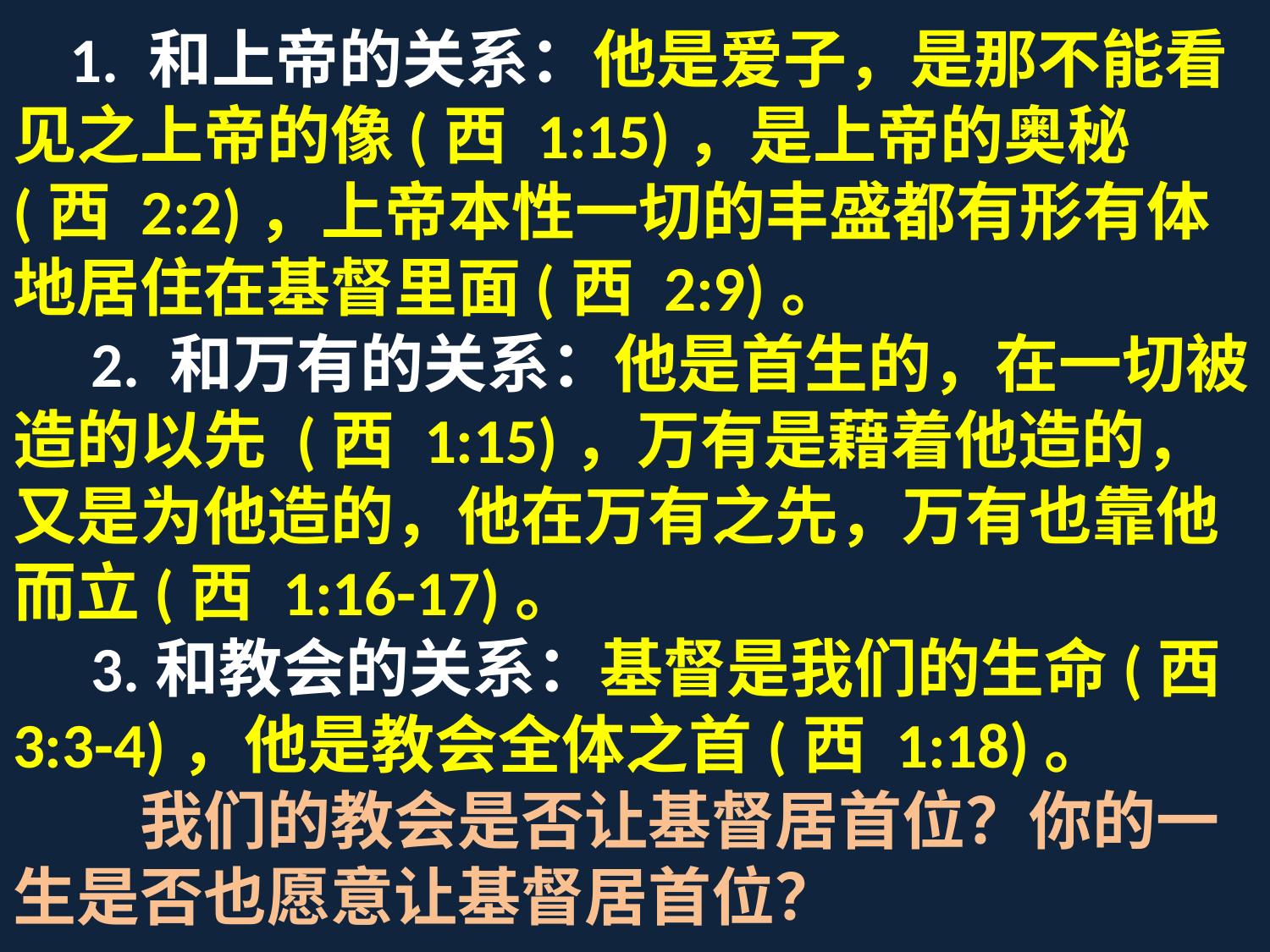

1. 和上帝的关系：他是爱子，是那不能看见之上帝的像(西 1:15)，是上帝的奥秘 (西 2:2)，上帝本性一切的丰盛都有形有体地居住在基督里面(西 2:9)。
　2. 和万有的关系：他是首生的，在一切被造的以先 (西 1:15)，万有是藉着他造的，又是为他造的，他在万有之先，万有也靠他而立(西 1:16-17)。
　3.和教会的关系：基督是我们的生命(西 3:3-4)，他是教会全体之首(西 1:18)。
　　我们的教会是否让基督居首位？你的一生是否也愿意让基督居首位？